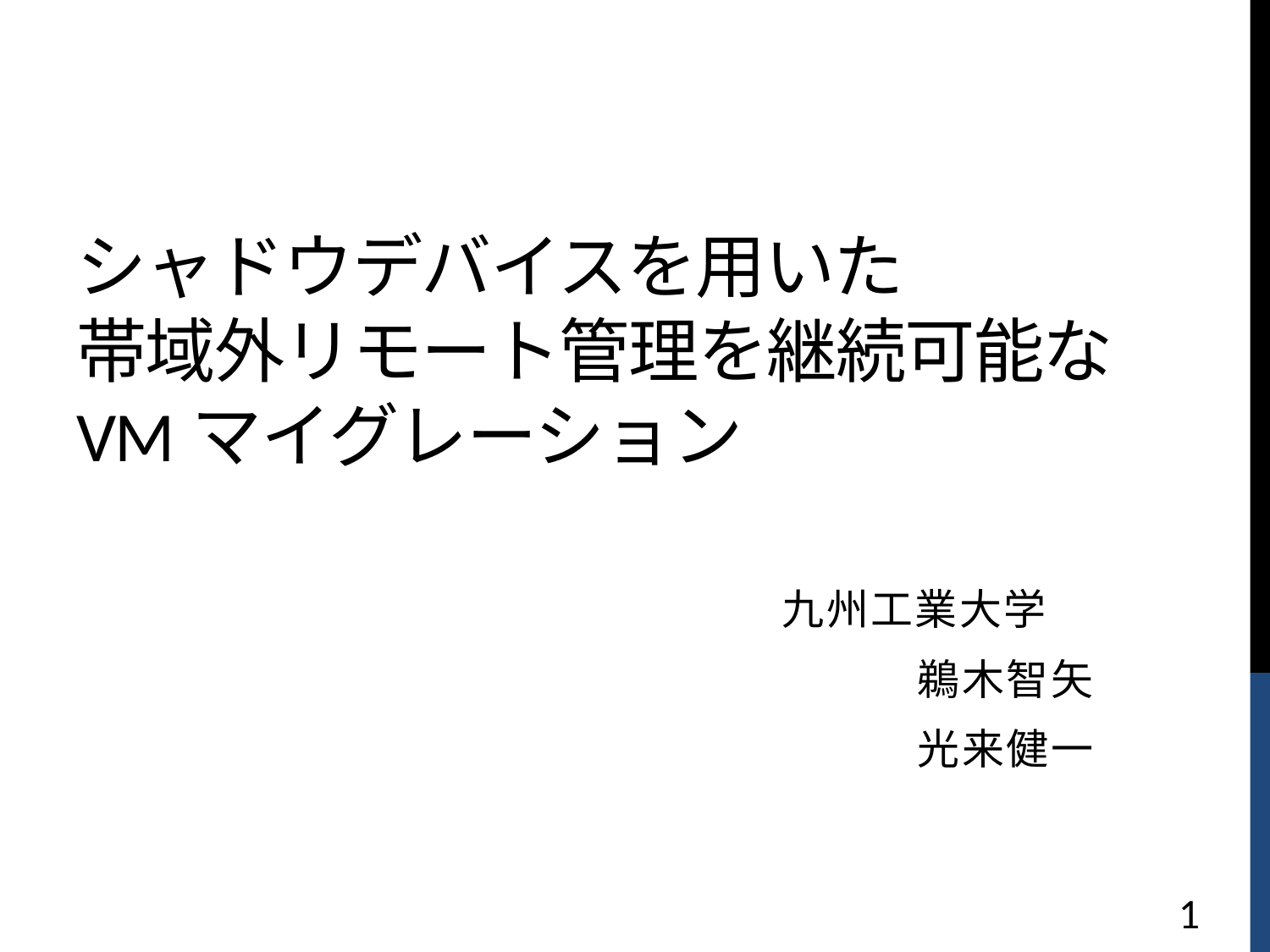

# シャドウデバイスを用いた 帯域外リモート管理を継続可能なVMマイグレーション
九州工業大学
　鵜木智矢
　光来健一
1